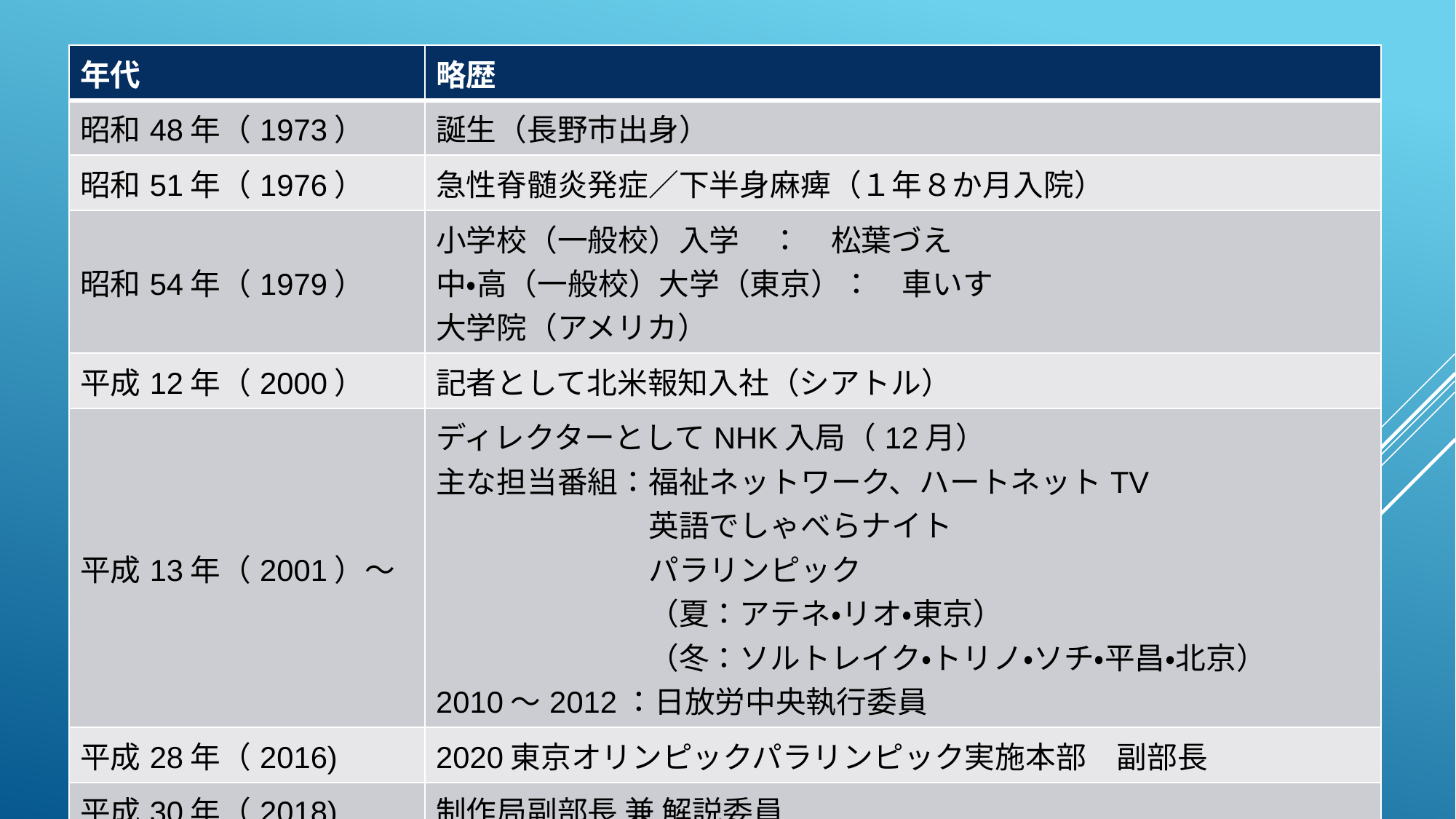

| 年代 | 略歴 |
| --- | --- |
| 昭和48年（1973） | 誕生（長野市出身） |
| 昭和51年（1976） | 急性脊髄炎発症／下半身麻痺（１年８か月入院） |
| 昭和54年（1979） | 小学校（一般校）入学　：　松葉づえ 中・高（一般校）大学（東京）：　車いす　 大学院（アメリカ） |
| 平成12年（2000） | 記者として北米報知入社（シアトル） |
| 平成13年（2001）～ | ディレクターとしてNHK入局（12月） 主な担当番組：福祉ネットワーク、ハートネットTV 　　　　　　　英語でしゃべらナイト 　　　　　　　パラリンピック 　　　　　　　（夏：アテネ・リオ・東京） 　　　　　　　（冬：ソルトレイク・トリノ・ソチ・平昌・北京） 2010～2012：日放労中央執行委員 |
| 平成28年（2016) | 2020東京オリンピックパラリンピック実施本部　副部長 |
| 平成30年（2018) | 制作局副部長 兼 解説委員 |
| 令和４年（2022） | クリエイターセンター（社会）プロデューサー　兼　解説委員 |